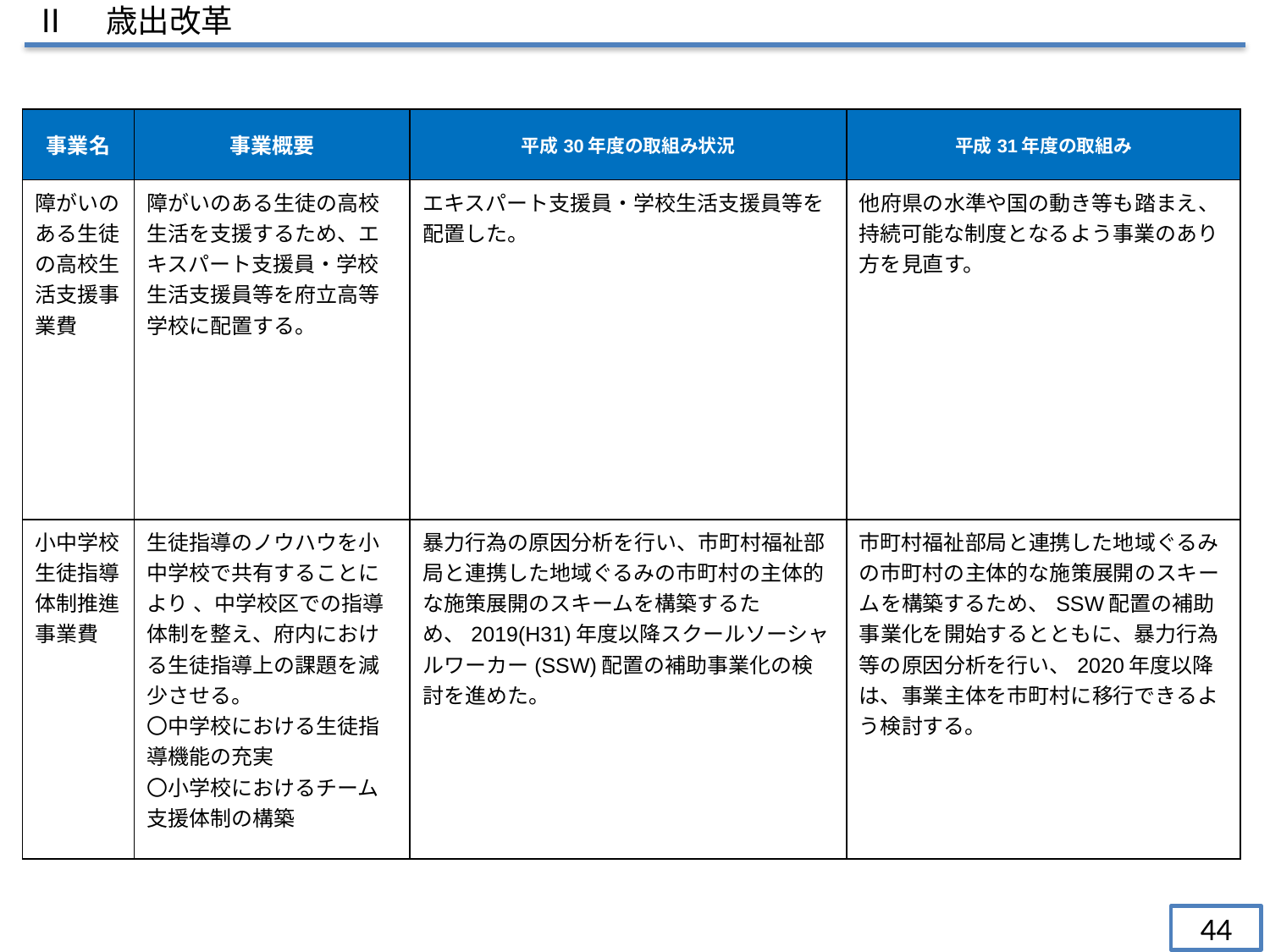

Ⅱ　歳出改革
| 事業名 | 事業概要 | 平成30年度の取組み状況 | 平成31年度の取組み |
| --- | --- | --- | --- |
| 障がいのある生徒の高校生活支援事業費 | 障がいのある生徒の高校生活を支援するため、エキスパート支援員・学校生活支援員等を府立高等学校に配置する。 | エキスパート支援員・学校生活支援員等を配置した。 | 他府県の水準や国の動き等も踏まえ、持続可能な制度となるよう事業のあり方を見直す。 |
| 小中学校生徒指導体制推進事業費 | 生徒指導のノウハウを小中学校で共有することにより 、中学校区での指導体制を整え、府内における生徒指導上の課題を減少させる。 〇中学校における生徒指導機能の充実 〇小学校におけるチーム支援体制の構築 | 暴力行為の原因分析を行い、市町村福祉部局と連携した地域ぐるみの市町村の主体的な施策展開のスキームを構築するため、2019(H31)年度以降スクールソーシャルワーカー(SSW)配置の補助事業化の検討を進めた。 | 市町村福祉部局と連携した地域ぐるみの市町村の主体的な施策展開のスキームを構築するため、SSW配置の補助事業化を開始するとともに、暴力行為等の原因分析を行い、2020年度以降は、事業主体を市町村に移行できるよう検討する。 |
44